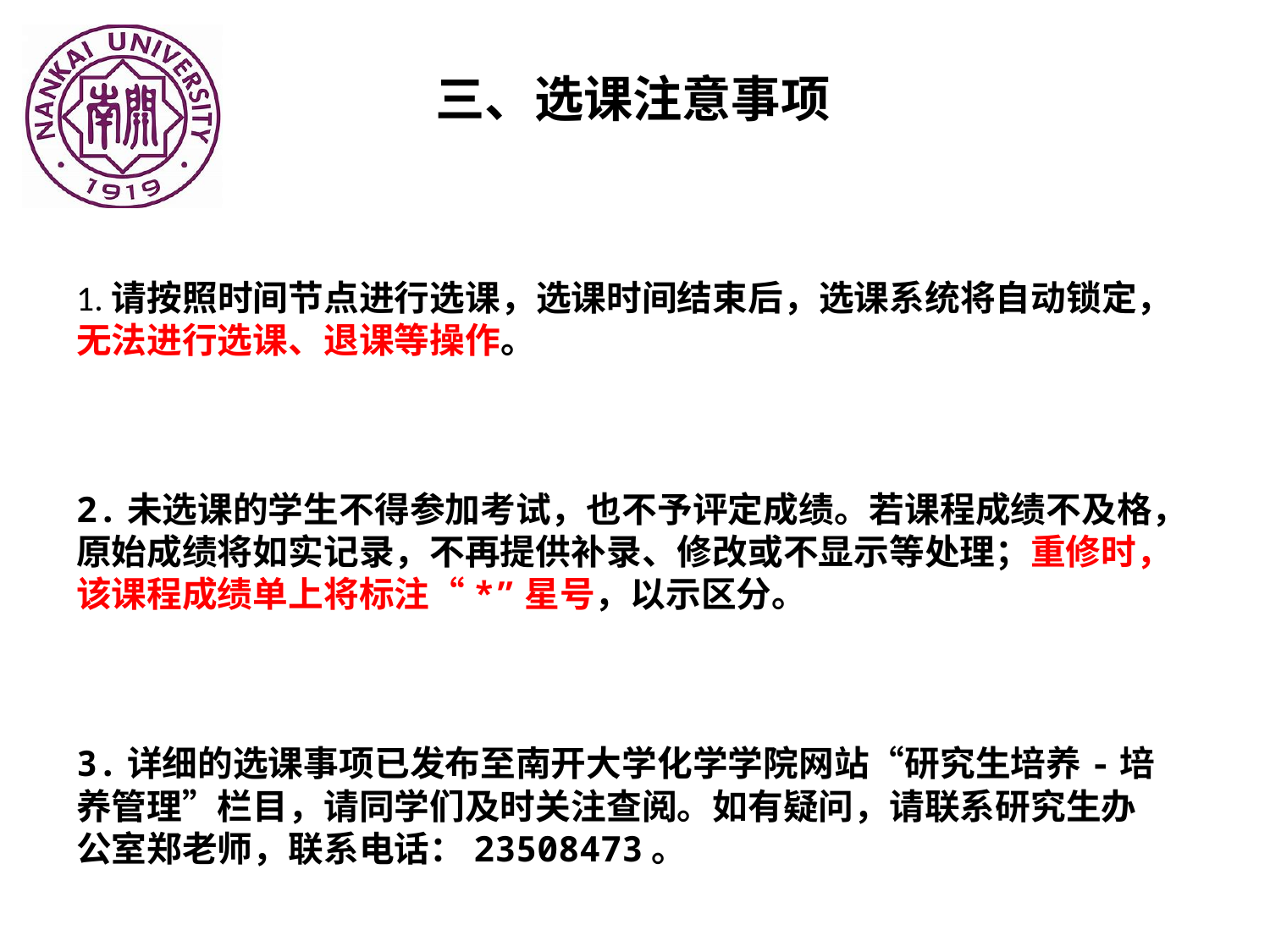

三、选课注意事项

1.请按照时间节点进行选课，选课时间结束后，选课系统将自动锁定，无法进行选课、退课等操作。

2.未选课的学生不得参加考试，也不予评定成绩。若课程成绩不及格，原始成绩将如实记录，不再提供补录、修改或不显示等处理；重修时，该课程成绩单上将标注“*”星号，以示区分。

3.详细的选课事项已发布至南开大学化学学院网站“研究生培养-培养管理”栏目，请同学们及时关注查阅。如有疑问，请联系研究生办公室郑老师，联系电话：23508473。